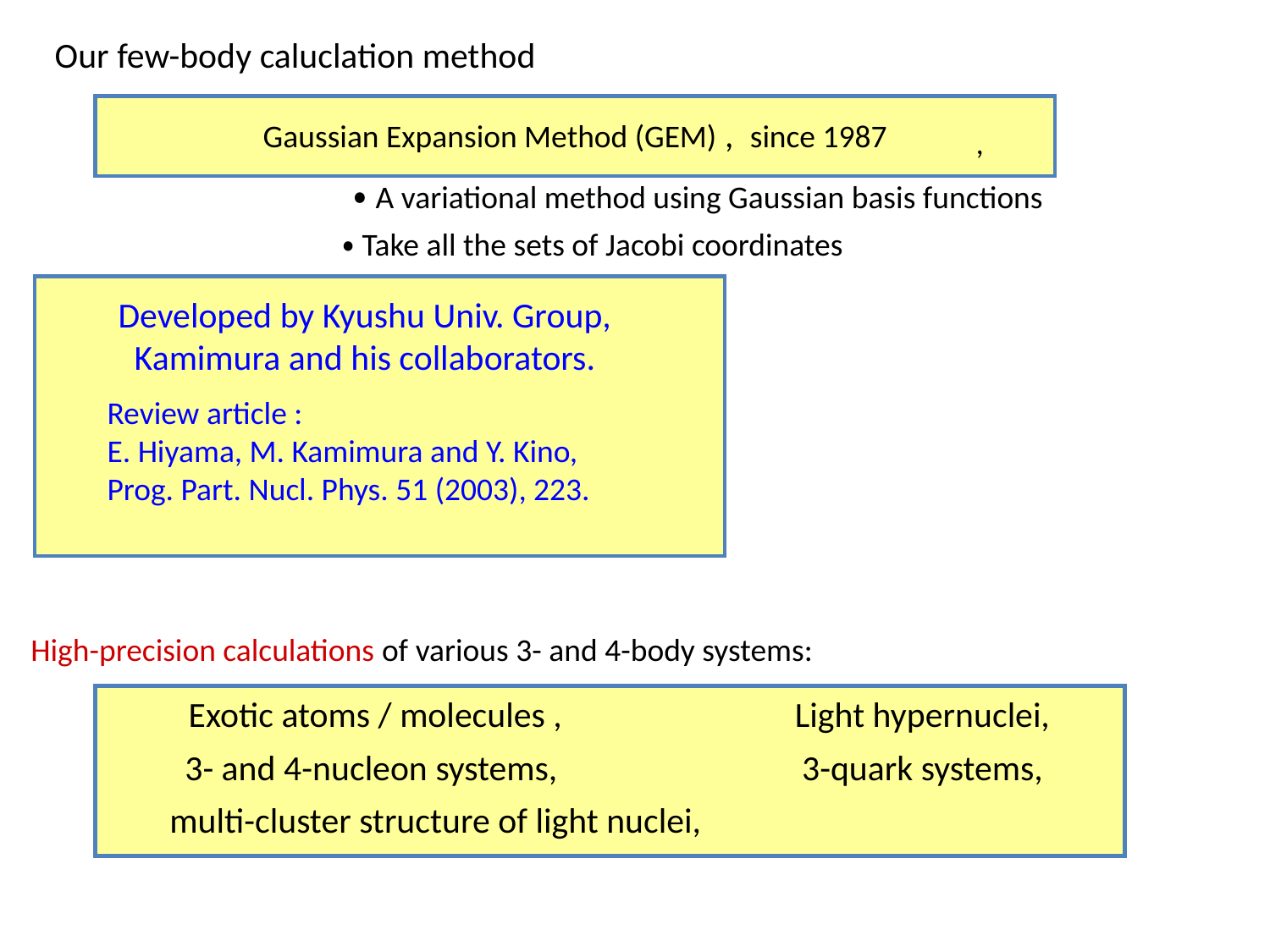

Our few-body caluclation method

Gaussian Expansion Method (GEM) ,  since 1987
,
 ・A variational method using Gaussian basis functions

 ・Take all the sets of Jacobi coordinates

   Developed by Kyushu Univ. Group,
Kamimura and his collaborators.
Review article :
E. Hiyama, M. Kamimura and Y. Kino,
Prog. Part. Nucl. Phys. 51 (2003), 223.

  High-precision calculations of various 3- and 4-body systems:
   Exotic atoms / molecules ,
3- and 4-nucleon systems,
                multi-cluster structure of light nuclei,

Light hypernuclei,
 3-quark systems,